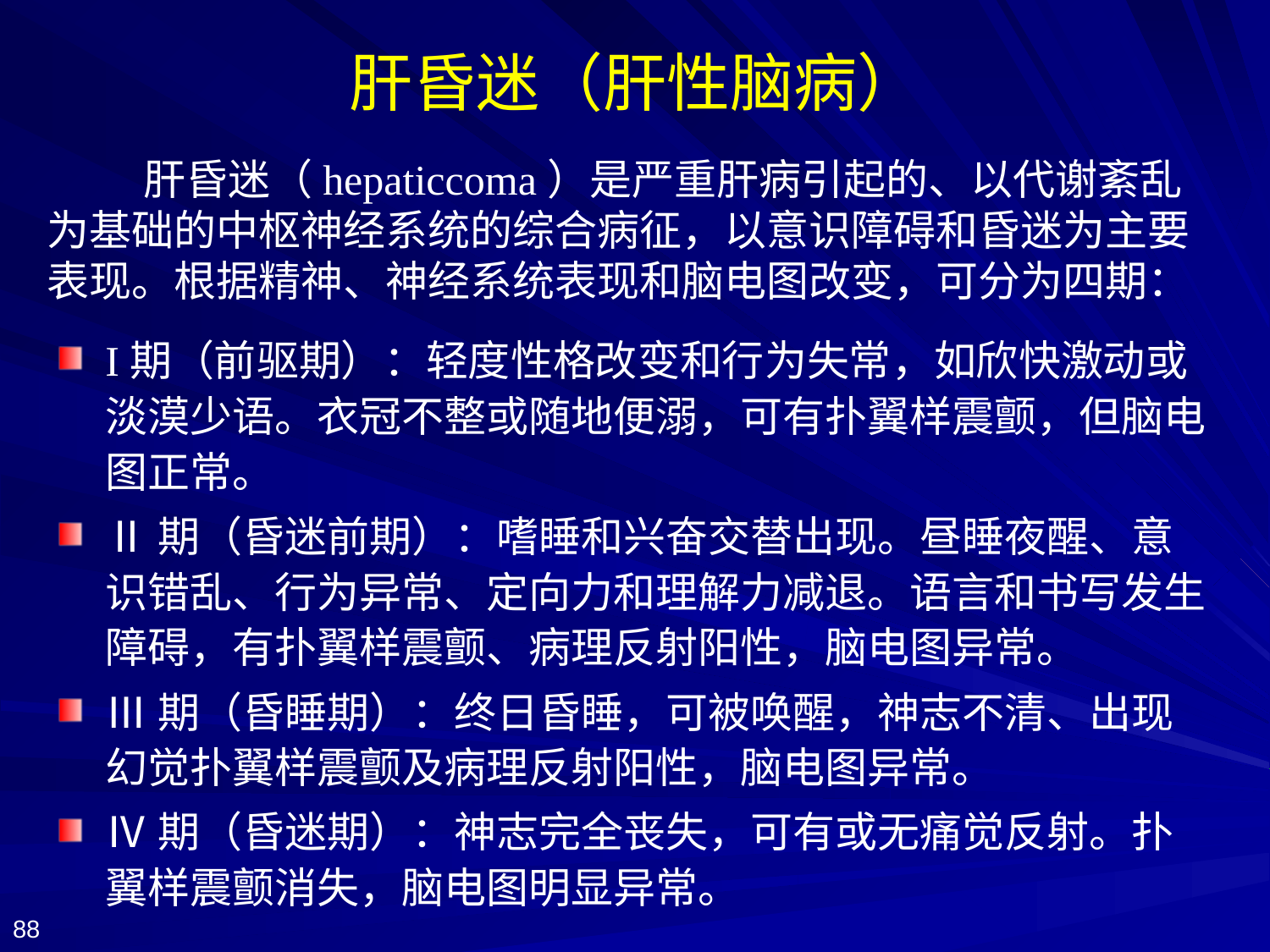

# 肝昏迷（肝性脑病）
         肝昏迷（hepaticcoma）是严重肝病引起的、以代谢紊乱为基础的中枢神经系统的综合病征，以意识障碍和昏迷为主要表现。根据精神、神经系统表现和脑电图改变，可分为四期：
I期（前驱期）：轻度性格改变和行为失常，如欣快激动或淡漠少语。衣冠不整或随地便溺，可有扑翼样震颤，但脑电图正常。
Ⅱ期（昏迷前期）：嗜睡和兴奋交替出现。昼睡夜醒、意识错乱、行为异常、定向力和理解力减退。语言和书写发生障碍，有扑翼样震颤、病理反射阳性，脑电图异常。
Ⅲ期（昏睡期）：终日昏睡，可被唤醒，神志不清、出现幻觉扑翼样震颤及病理反射阳性，脑电图异常。
Ⅳ期（昏迷期）：神志完全丧失，可有或无痛觉反射。扑翼样震颤消失，脑电图明显异常。
88